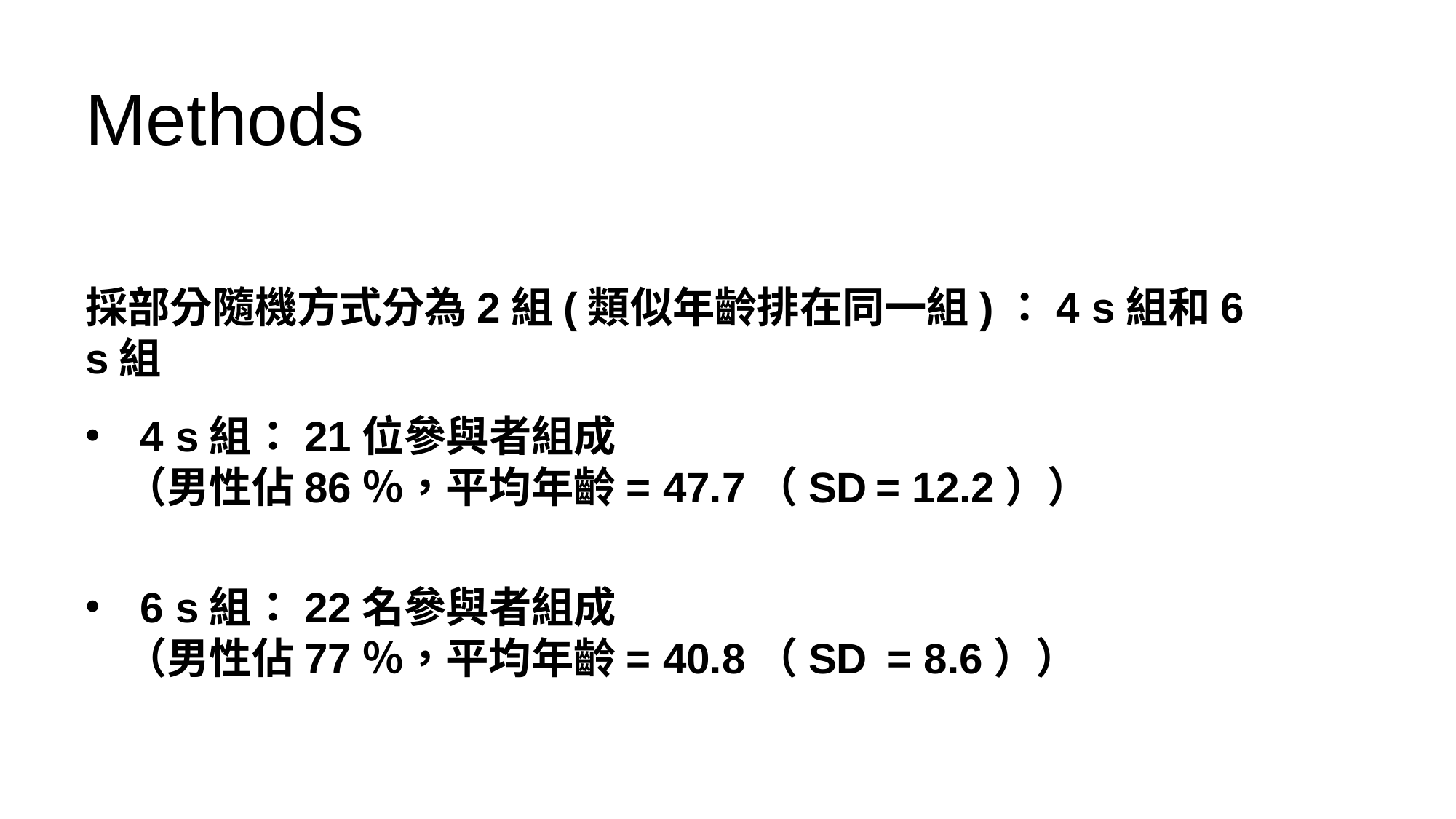

Methods
採部分隨機方式分為2組(類似年齡排在同一組)：4 s組和6 s組
4 s組：21位參與者組成
   （男性佔86％，平均年齡= 47.7（SD = 12.2））
6 s組：22名參與者組成
   （男性佔77％，平均年齡= 40.8（SD  = 8.6））